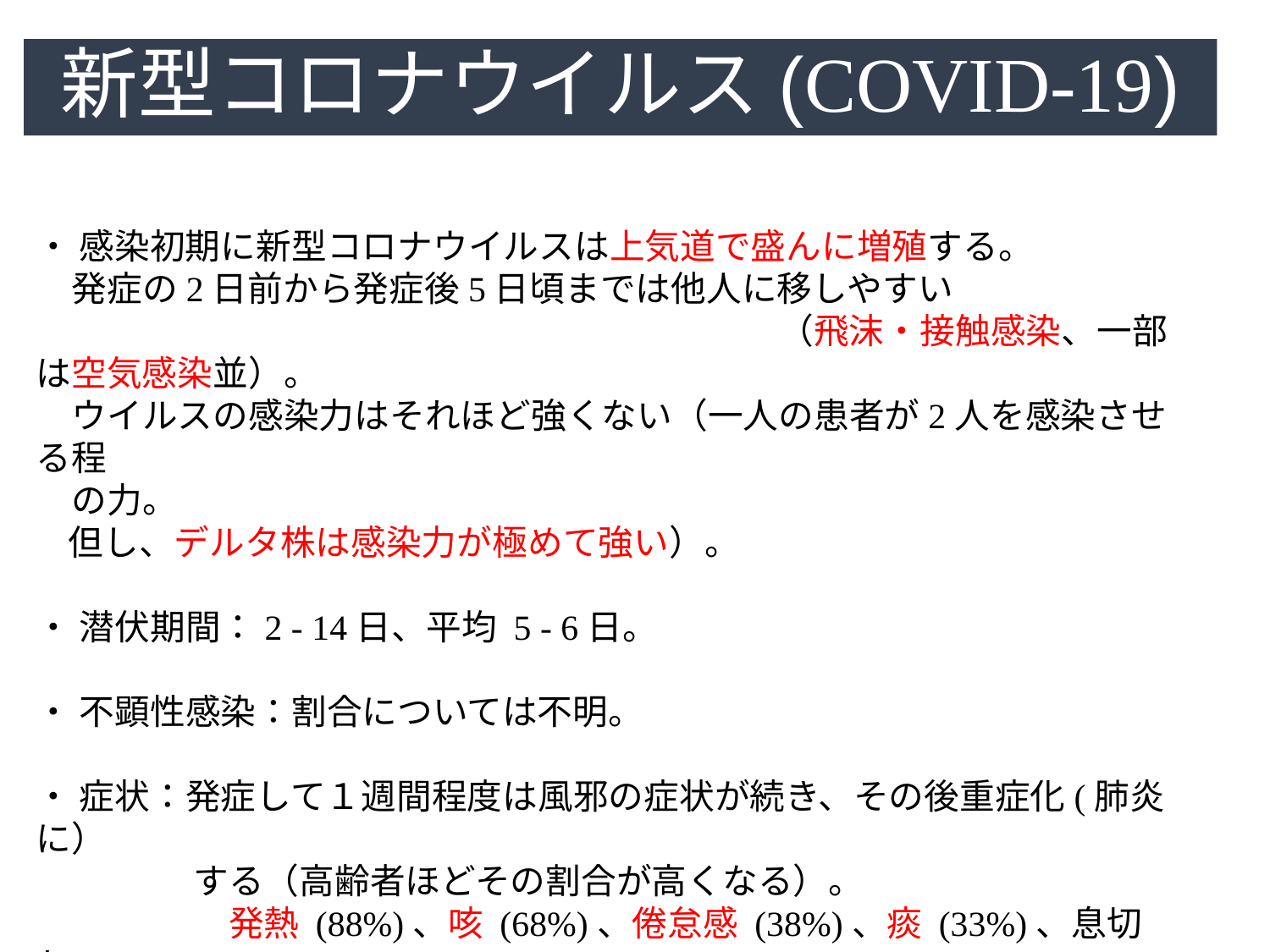

# 新型コロナウイルス(COVID-19)
・ 感染初期に新型コロナウイルスは上気道で盛んに増殖する。
　発症の2日前から発症後5日頃までは他人に移しやすい
　　　　　　　　　　　　　　　　　　　　　（飛沫・接触感染、一部は空気感染並）。
　ウイルスの感染力はそれほど強くない（一人の患者が2人を感染させる程
　の力。
   但し、デルタ株は感染力が極めて強い）。

・ 潜伏期間：2 - 14日、平均 5 - 6日。

・ 不顕性感染：割合については不明。

・ 症状：発症して１週間程度は風邪の症状が続き、その後重症化(肺炎に）
　　　　  する（高齢者ほどその割合が高くなる）。
　　　　　  発熱 (88%)、咳 (68%)、倦怠感 (38%)、痰 (33%)、息切れ (19%)、
　　　　　  筋肉痛・関節痛 (15%)、頭痛 (14%)、咽頭痛 (14%)、悪寒 (11%)、
　　　　　  鼻づまり (5%)、嘔気・嘔吐 (5%)